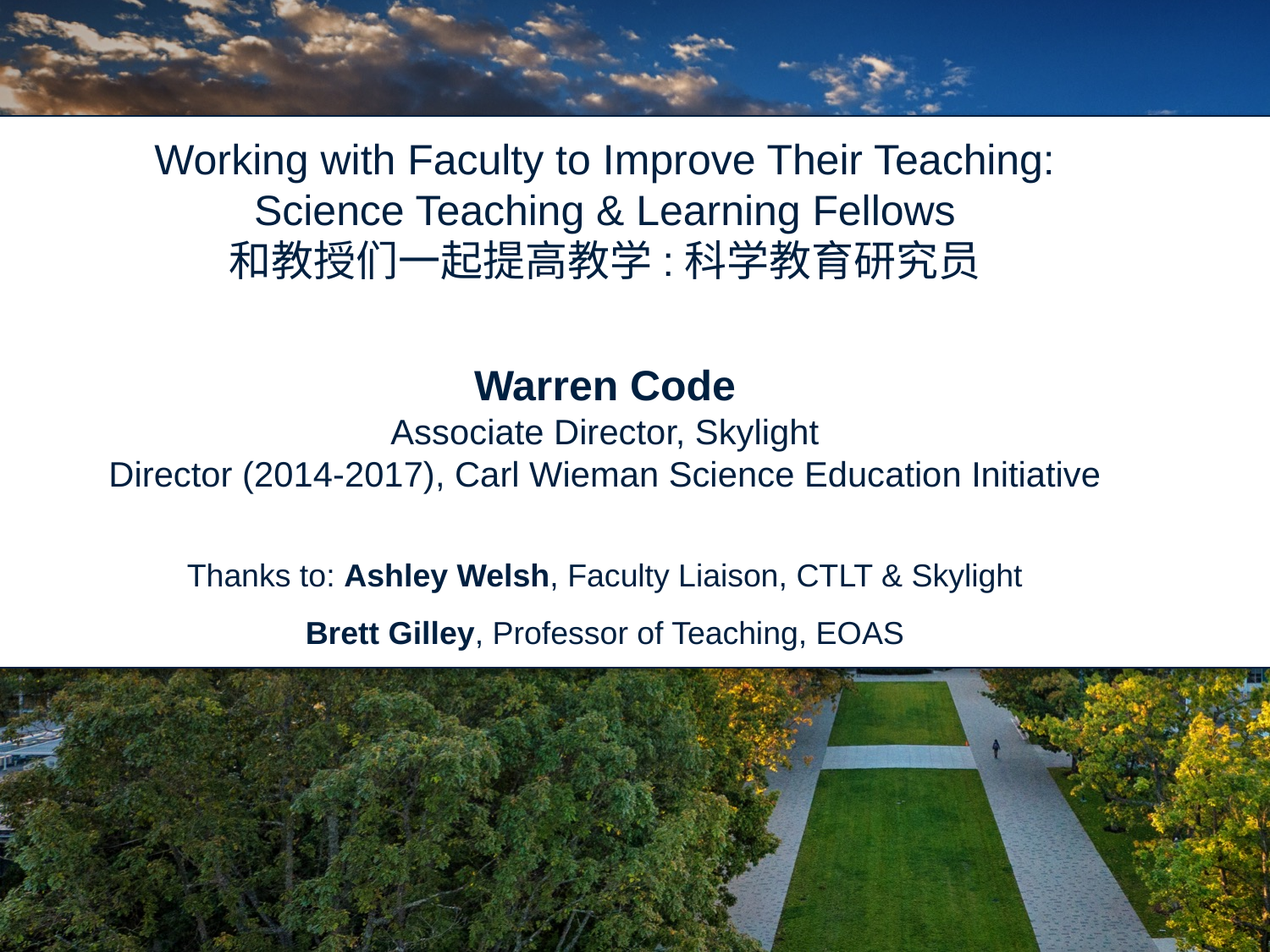

Working with Faculty to Improve Their Teaching: Science Teaching & Learning Fellows
和教授们一起提高教学:科学教育研究员

Warren Code
Associate Director, Skylight
Director (2014-2017), Carl Wieman Science Education Initiative

Thanks to: Ashley Welsh, Faculty Liaison, CTLT & Skylight
Brett Gilley, Professor of Teaching, EOAS